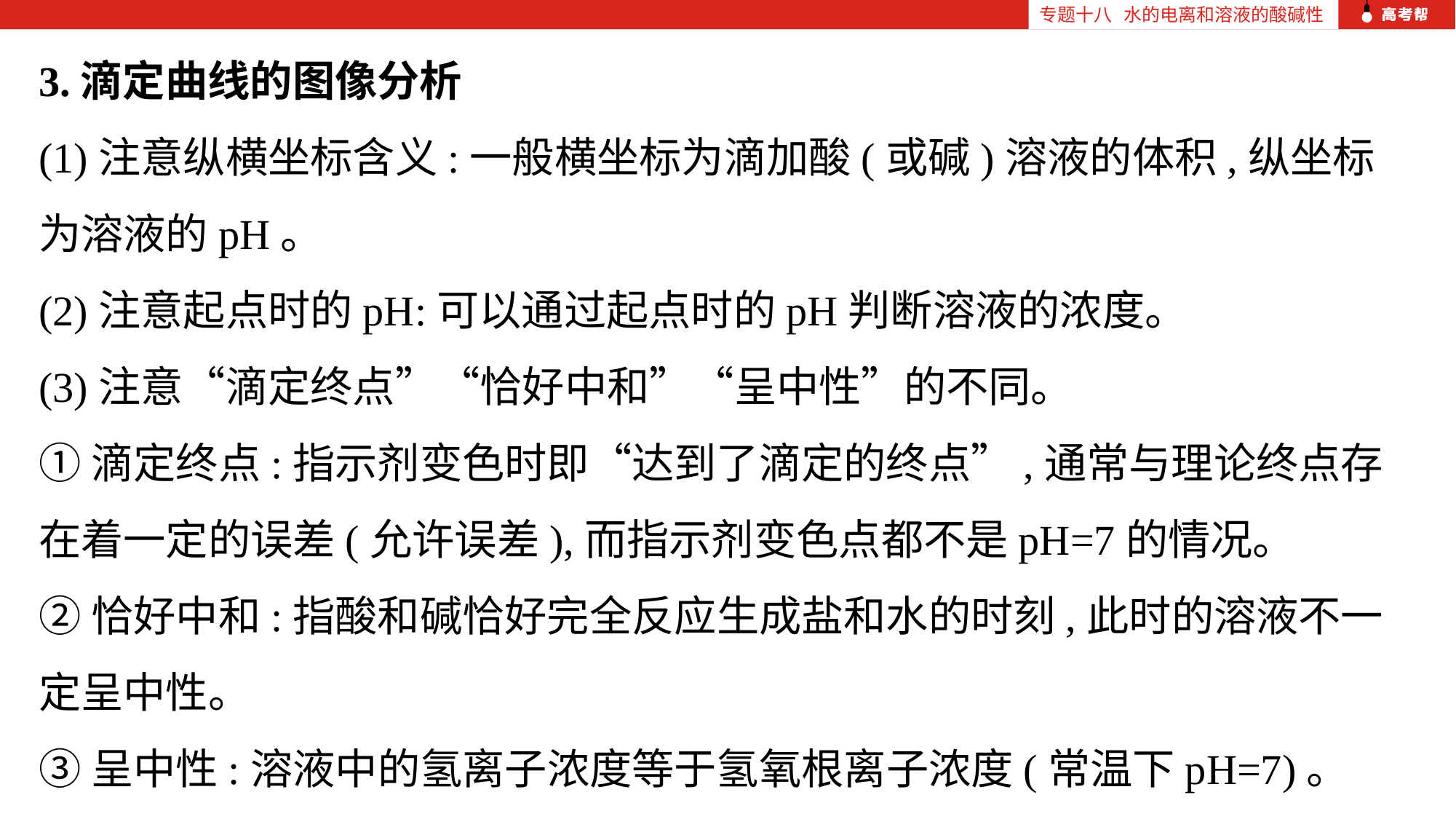

专题十八   水的电离和溶液的酸碱性

3.滴定曲线的图像分析
(1)注意纵横坐标含义:一般横坐标为滴加酸(或碱)溶液的体积,纵坐标为溶液的pH。
(2)注意起点时的pH:可以通过起点时的pH判断溶液的浓度。
(3)注意“滴定终点”“恰好中和”“呈中性”的不同。
①滴定终点:指示剂变色时即“达到了滴定的终点”,通常与理论终点存在着一定的误差(允许误差),而指示剂变色点都不是pH=7的情况。
②恰好中和:指酸和碱恰好完全反应生成盐和水的时刻,此时的溶液不一定呈中性。
③呈中性:溶液中的氢离子浓度等于氢氧根离子浓度(常温下pH=7)。